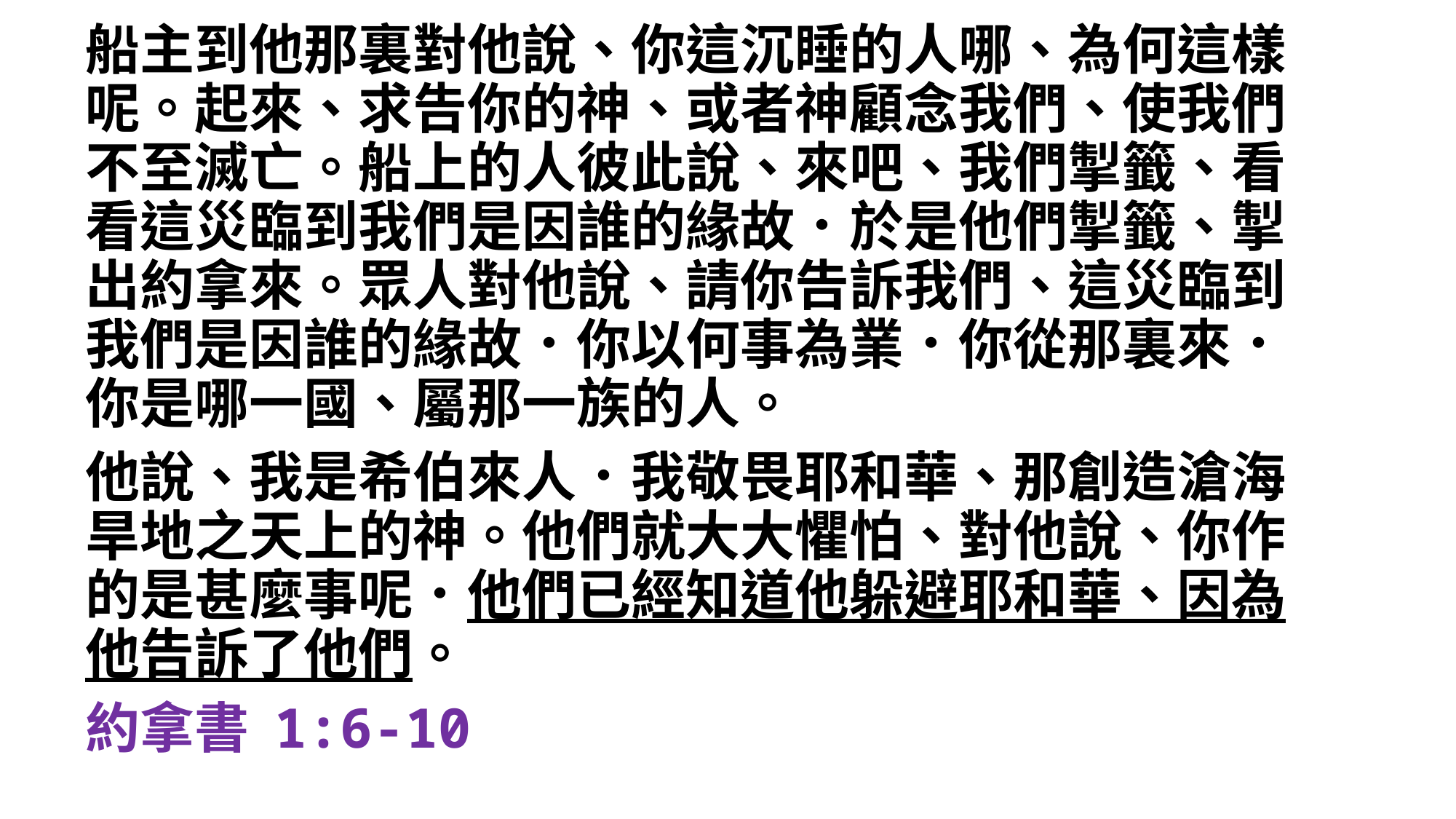

船主到他那裏對他說、你這沉睡的人哪、為何這樣呢。起來、求告你的神、或者神顧念我們、使我們不至滅亡。船上的人彼此說、來吧、我們掣籤、看看這災臨到我們是因誰的緣故．於是他們掣籤、掣出約拿來。眾人對他說、請你告訴我們、這災臨到我們是因誰的緣故．你以何事為業．你從那裏來．你是哪一國、屬那一族的人。
他說、我是希伯來人．我敬畏耶和華、那創造滄海旱地之天上的神。他們就大大懼怕、對他說、你作的是甚麼事呢．他們已經知道他躲避耶和華、因為他告訴了他們。
約拿書 1:6-10